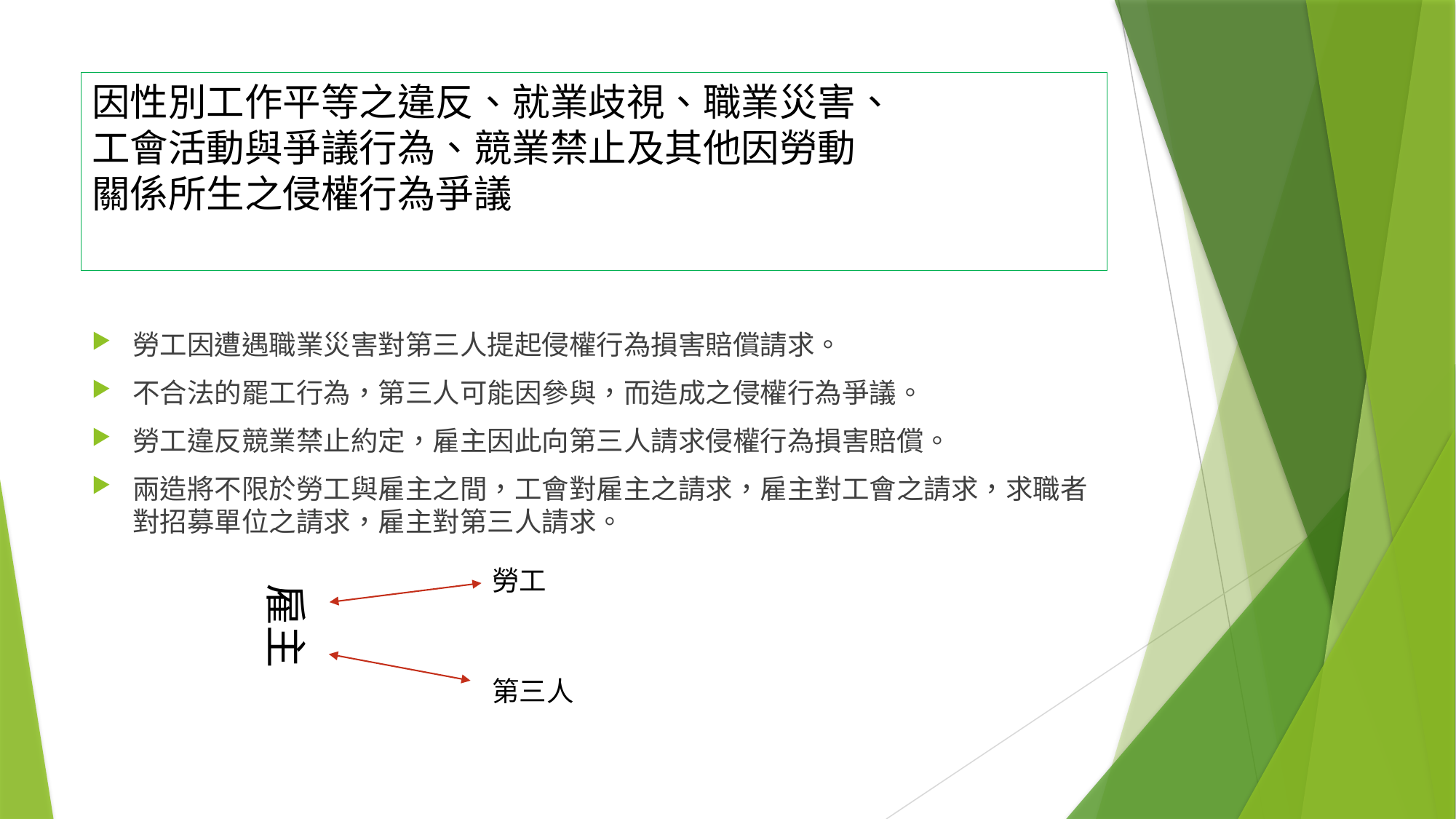

# 因性別工作平等之違反、就業歧視、職業災害、 工會活動與爭議行為、競業禁止及其他因勞動 關係所生之侵權行為爭議
勞工因遭遇職業災害對第三人提起侵權行為損害賠償請求。
不合法的罷工行為，第三人可能因參與，而造成之侵權行為爭議。
勞工違反競業禁止約定，雇主因此向第三人請求侵權行為損害賠償。
兩造將不限於勞工與雇主之間，工會對雇主之請求，雇主對工會之請求，求職者對招募單位之請求，雇主對第三人請求。

勞工
雇主
第三人